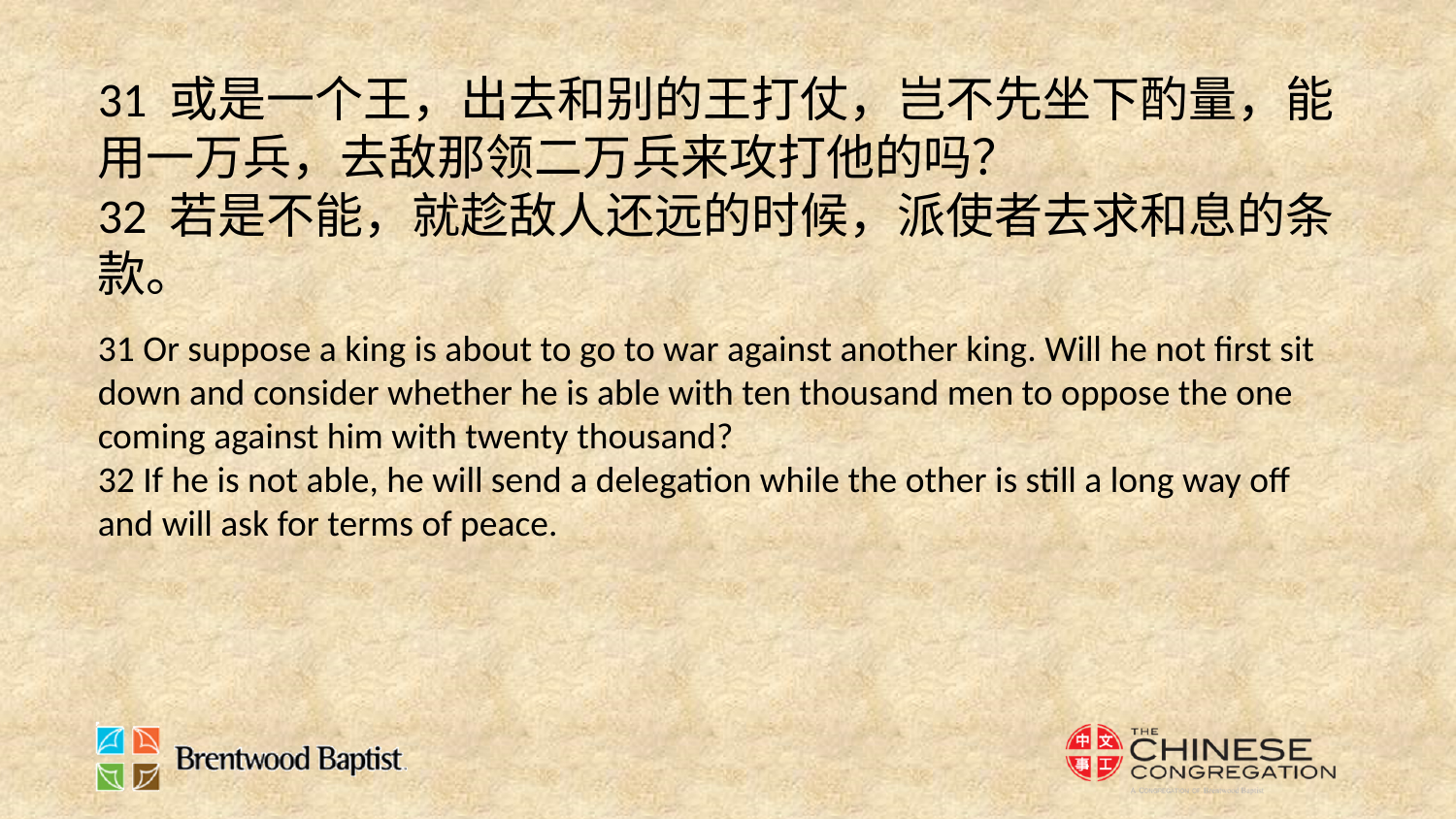

31 或是一个王，出去和别的王打仗，岂不先坐下酌量，能用一万兵，去敌那领二万兵来攻打他的吗？
32 若是不能，就趁敌人还远的时候，派使者去求和息的条款。

31 Or suppose a king is about to go to war against another king. Will he not first sit down and consider whether he is able with ten thousand men to oppose the one coming against him with twenty thousand?
32 If he is not able, he will send a delegation while the other is still a long way off and will ask for terms of peace.